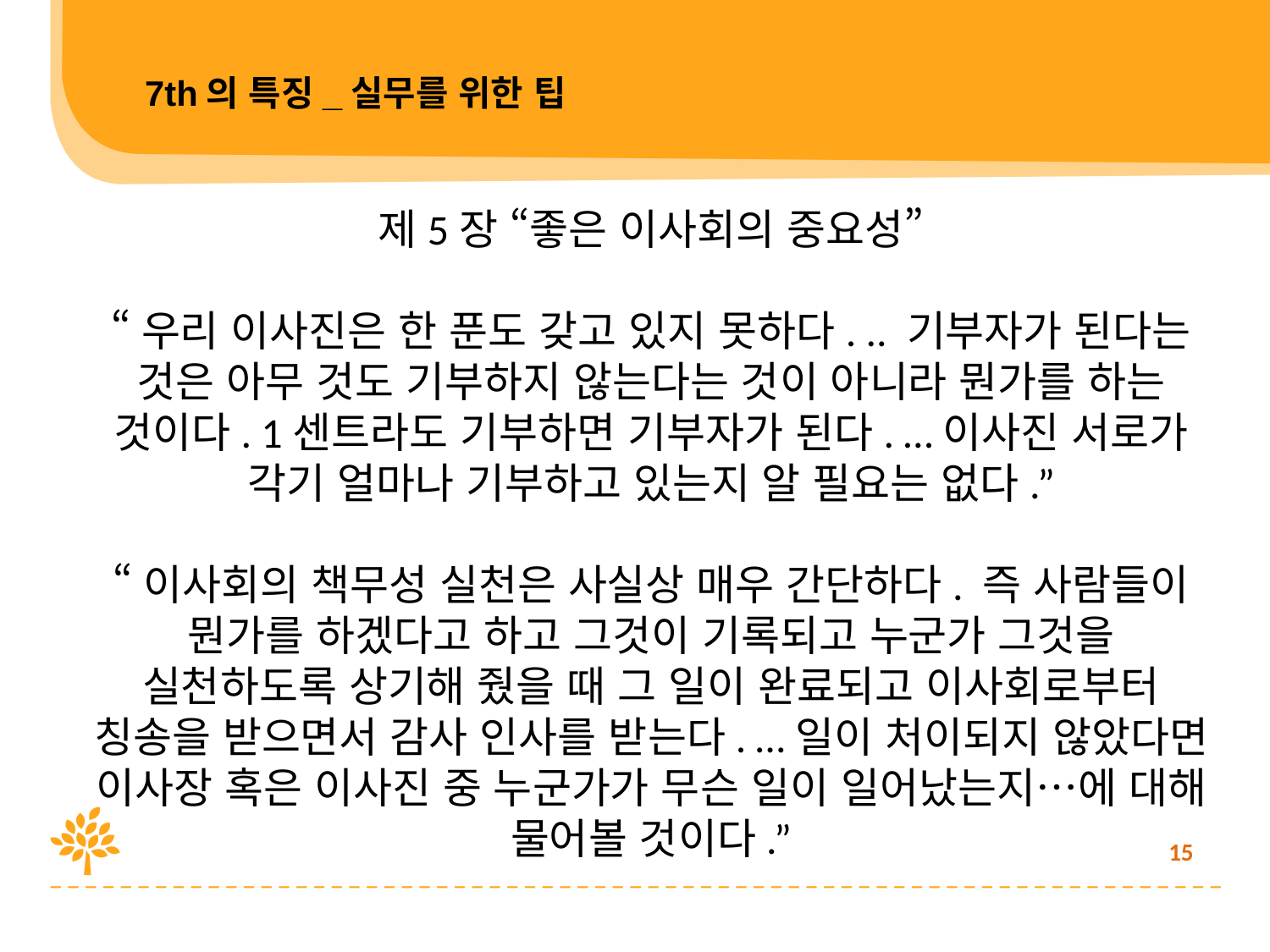

7th의 특징_실무를 위한 팁
제5장 “좋은 이사회의 중요성”

“우리 이사진은 한 푼도 갖고 있지 못하다. .. 기부자가 된다는 것은 아무 것도 기부하지 않는다는 것이 아니라 뭔가를 하는 것이다. 1센트라도 기부하면 기부자가 된다. …이사진 서로가 각기 얼마나 기부하고 있는지 알 필요는 없다.”

“이사회의 책무성 실천은 사실상 매우 간단하다. 즉 사람들이 뭔가를 하겠다고 하고 그것이 기록되고 누군가 그것을 실천하도록 상기해 줬을 때 그 일이 완료되고 이사회로부터 칭송을 받으면서 감사 인사를 받는다. …일이 처이되지 않았다면 이사장 혹은 이사진 중 누군가가 무슨 일이 일어났는지…에 대해 물어볼 것이다.”

15